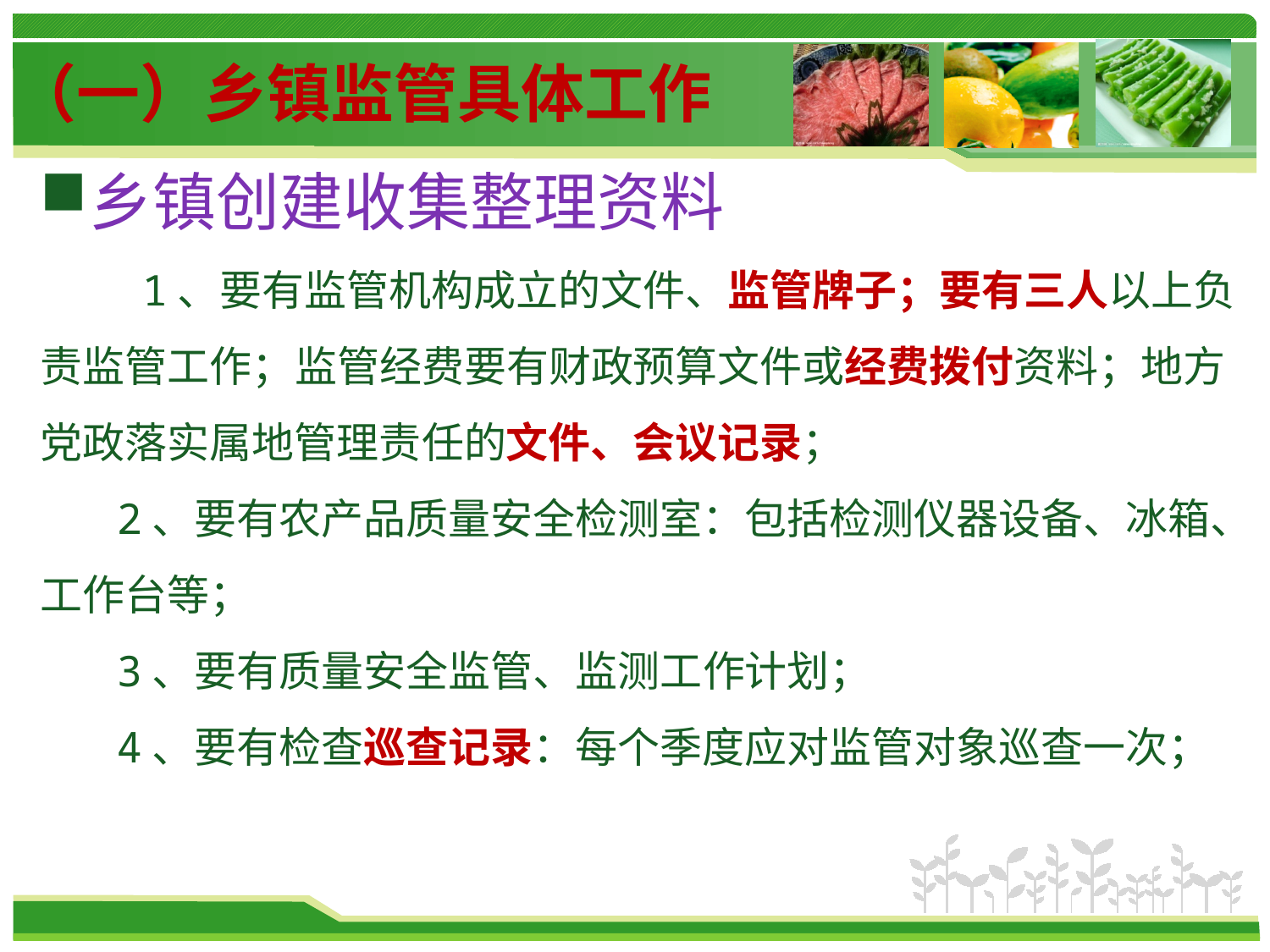

（一）乡镇监管具体工作
乡镇创建收集整理资料
    1、要有监管机构成立的文件、监管牌子；要有三人以上负责监管工作；监管经费要有财政预算文件或经费拨付资料；地方党政落实属地管理责任的文件、会议记录；
   2、要有农产品质量安全检测室：包括检测仪器设备、冰箱、工作台等；
   3、要有质量安全监管、监测工作计划；
   4、要有检查巡查记录：每个季度应对监管对象巡查一次；